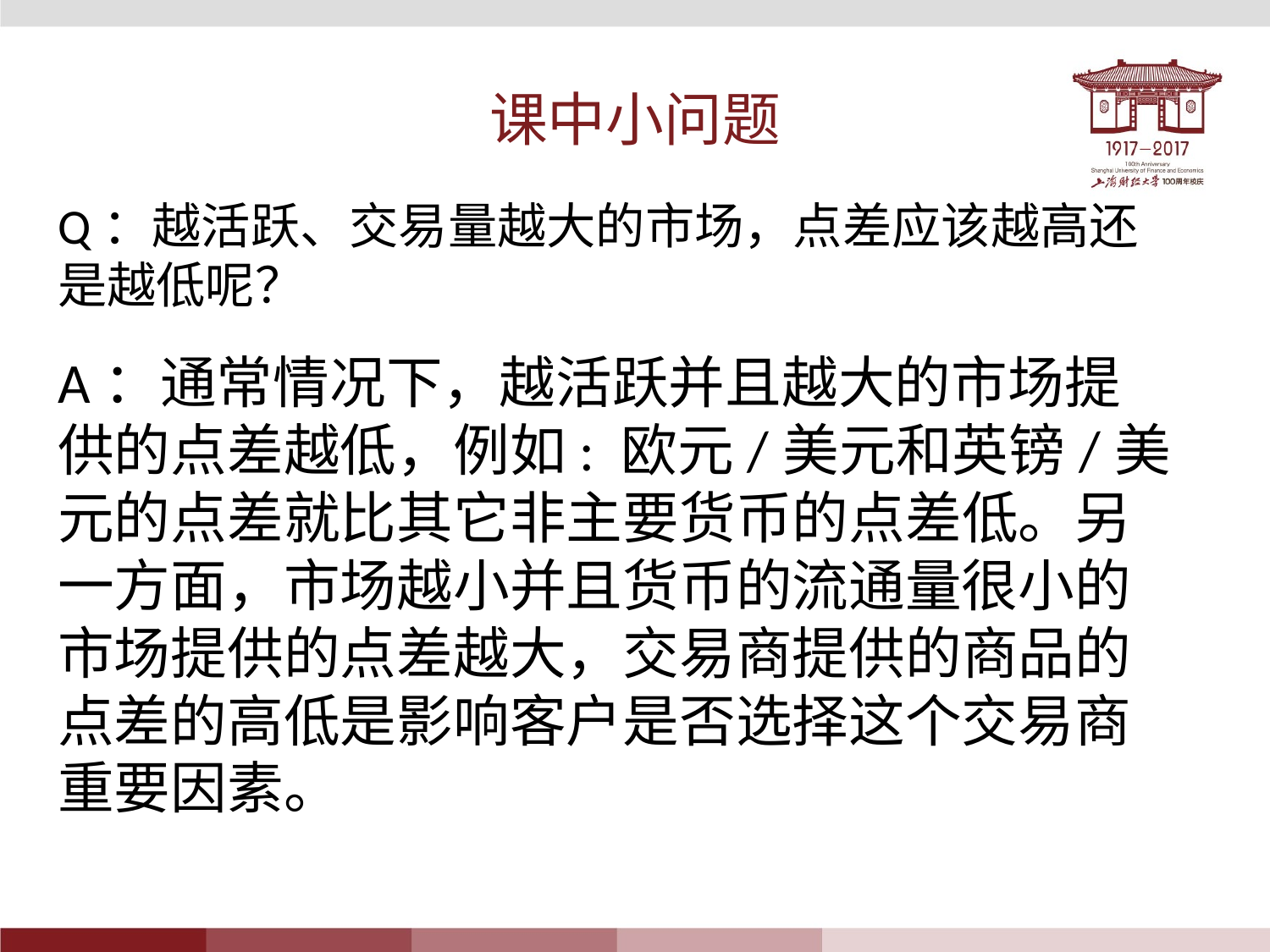

# 课中小问题
Q：越活跃、交易量越大的市场，点差应该越高还是越低呢？
A：通常情况下，越活跃并且越大的市场提供的点差越低，例如: 欧元/美元和英镑/美元的点差就比其它非主要货币的点差低。另一方面，市场越小并且货币的流通量很小的市场提供的点差越大，交易商提供的商品的点差的高低是影响客户是否选择这个交易商重要因素。